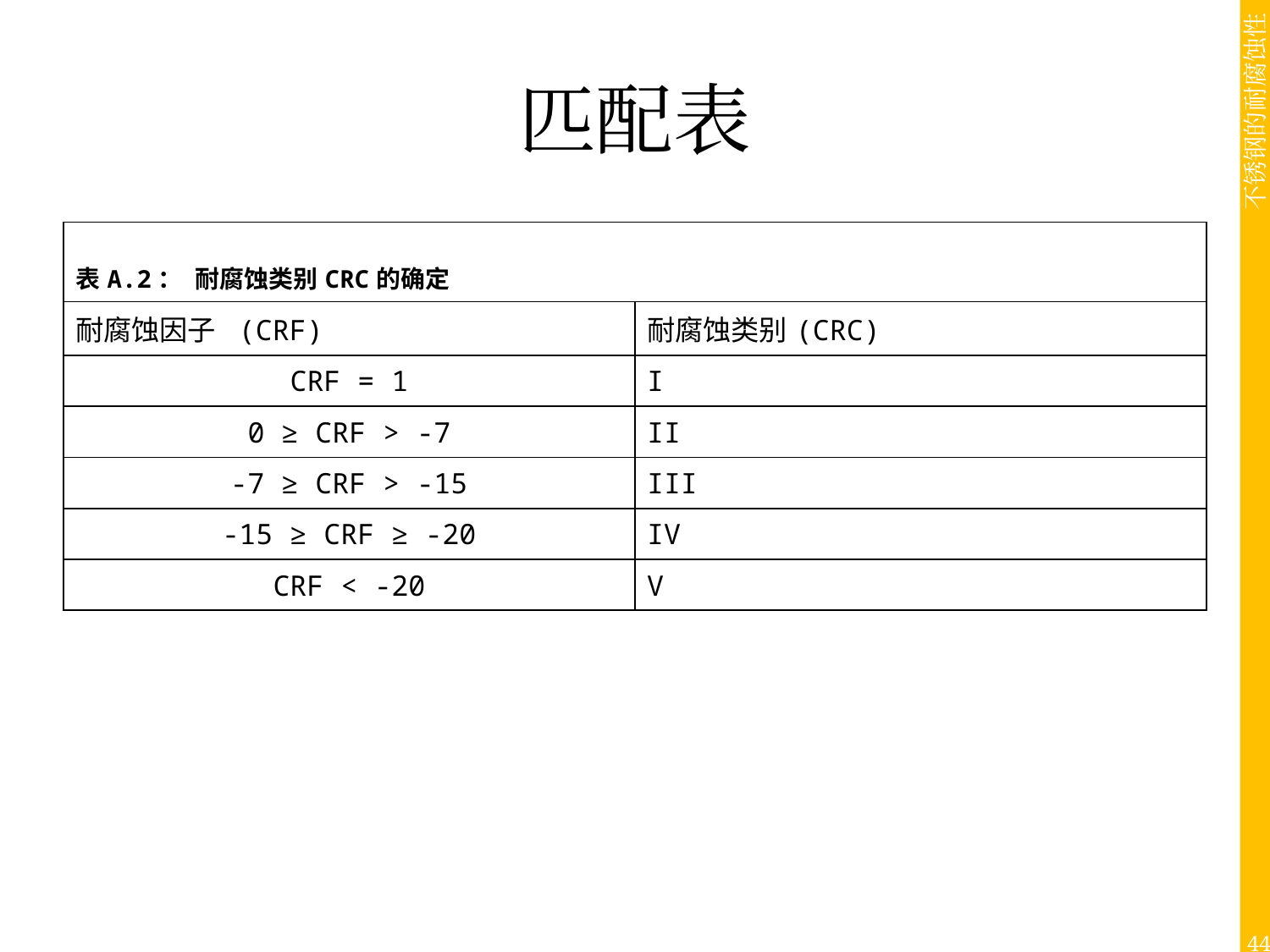

# 匹配表
| 表A.2： 耐腐蚀类别CRC的确定 |  |
| --- | --- |
| 耐腐蚀因子 (CRF) | 耐腐蚀类别(CRC) |
| CRF = 1 | I |
| 0 ≥ CRF > -7 | II |
| -7 ≥ CRF > -15 | III |
| -15 ≥ CRF ≥ -20 | IV |
| CRF < -20 | V |
44